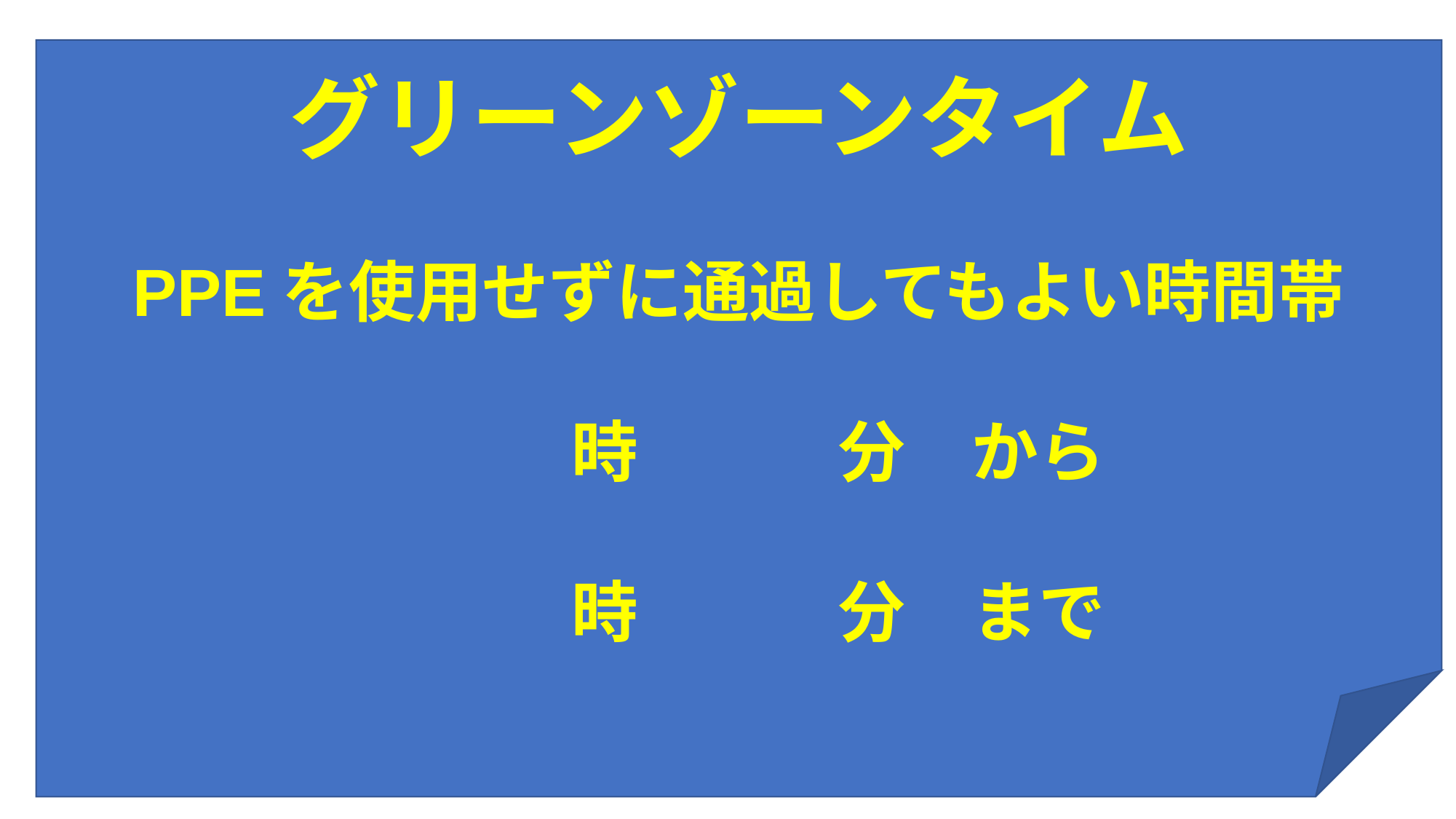

グリーンゾーンタイム

PPEを使用せずに通過してもよい時間帯

　　　時　　　分　から

　　　時　　　分　まで